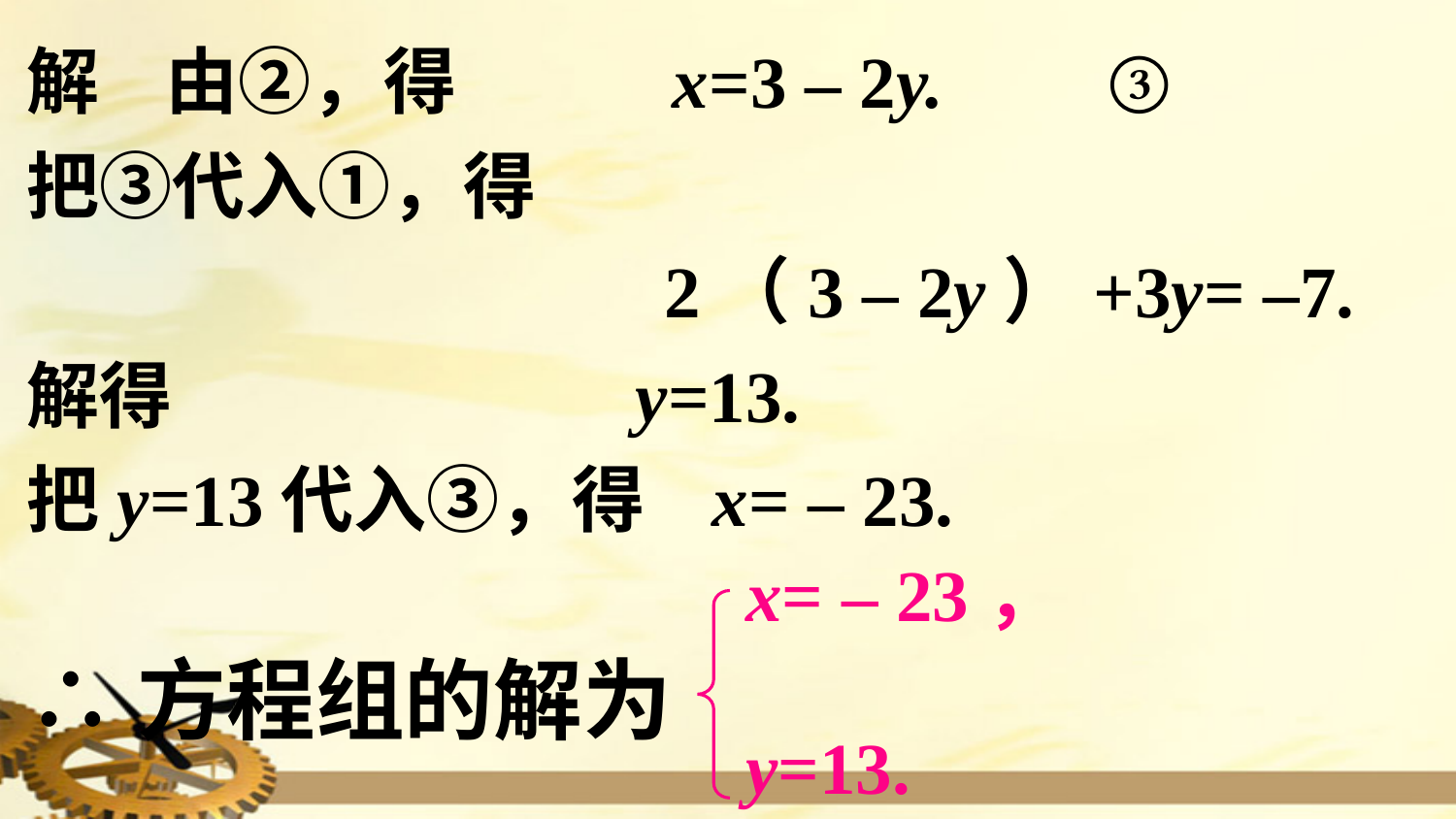

解    由②，得            x=3 – 2y.         ③
把③代入①，得
                                   2（3 – 2y）+3y= –7.
解得                           y=13.
把y=13代入③，得   x= – 23.

∴方程组的解为
x= – 23，

y=13.